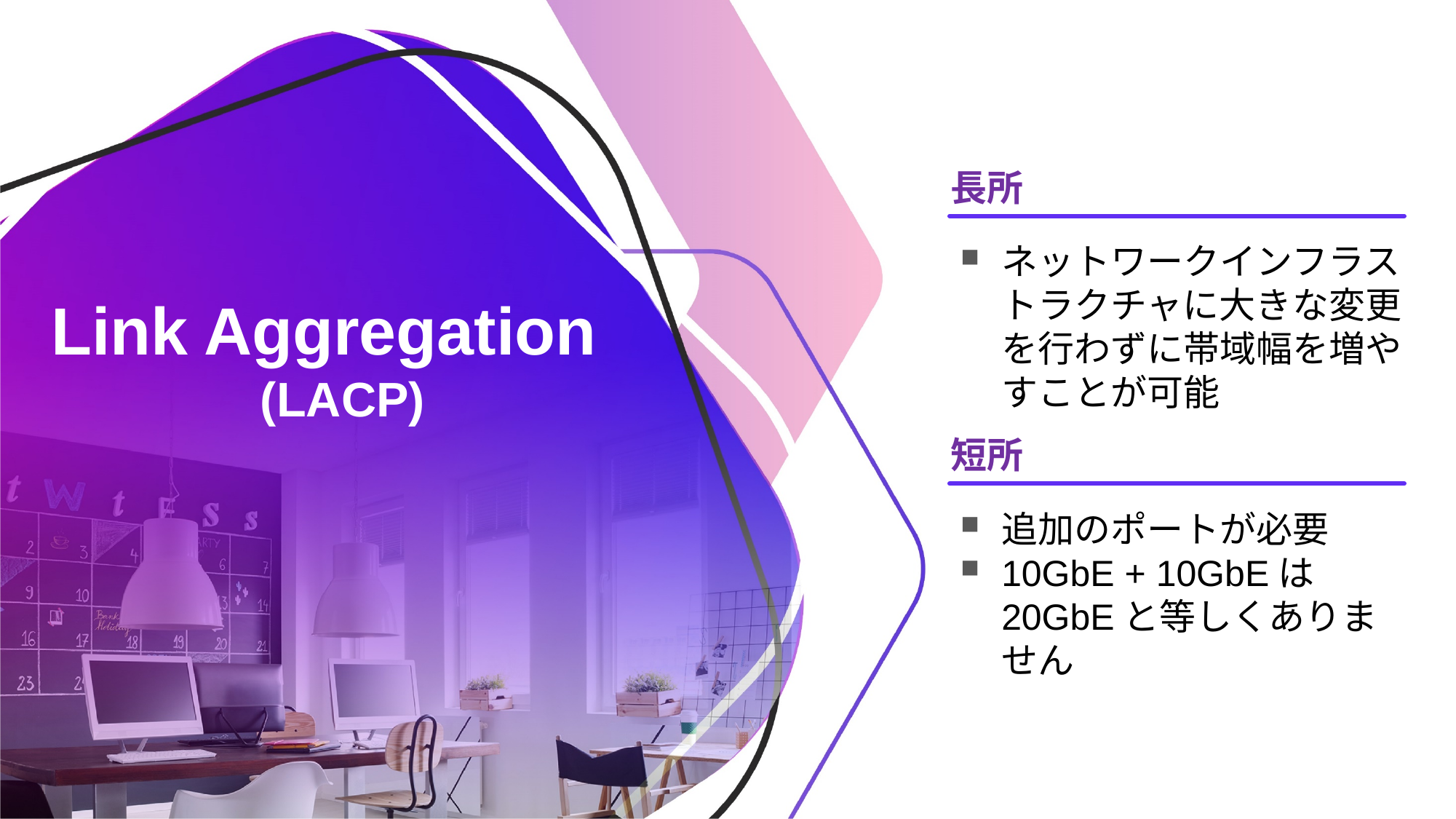

長所
# Link Aggregation   (LACP)
ネットワークインフラストラクチャに大きな変更を行わずに帯域幅を増やすことが可能
短所
追加のポートが必要
10GbE + 10GbEは20GbEと等しくありません